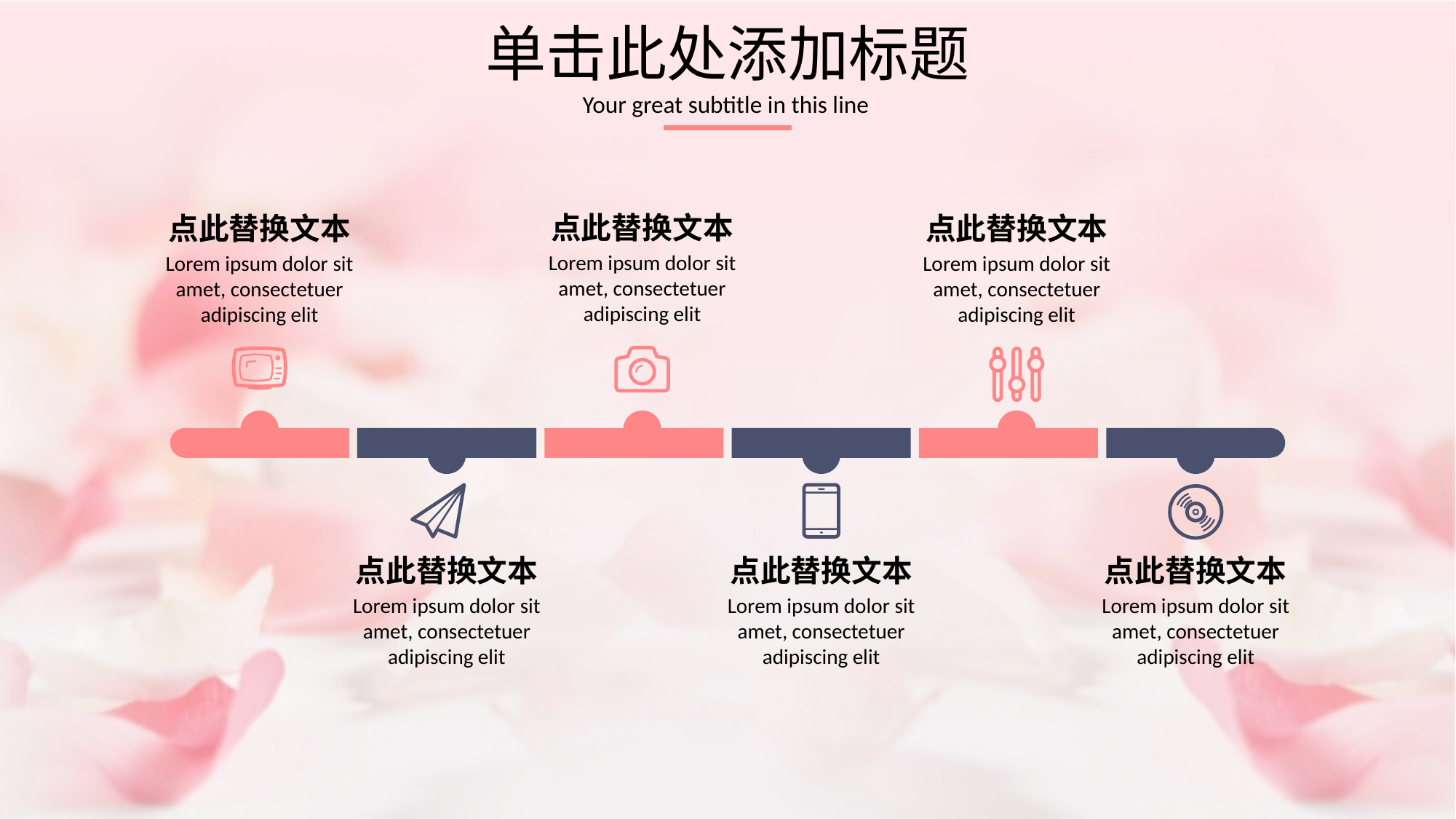

单击此处添加标题
Your great subtitle in this line
点此替换文本
Lorem ipsum dolor sit amet, consectetuer adipiscing elit
点此替换文本
Lorem ipsum dolor sit amet, consectetuer adipiscing elit
点此替换文本
Lorem ipsum dolor sit amet, consectetuer adipiscing elit

点此替换文本
Lorem ipsum dolor sit amet, consectetuer adipiscing elit
点此替换文本
Lorem ipsum dolor sit amet, consectetuer adipiscing elit
点此替换文本
Lorem ipsum dolor sit amet, consectetuer adipiscing elit